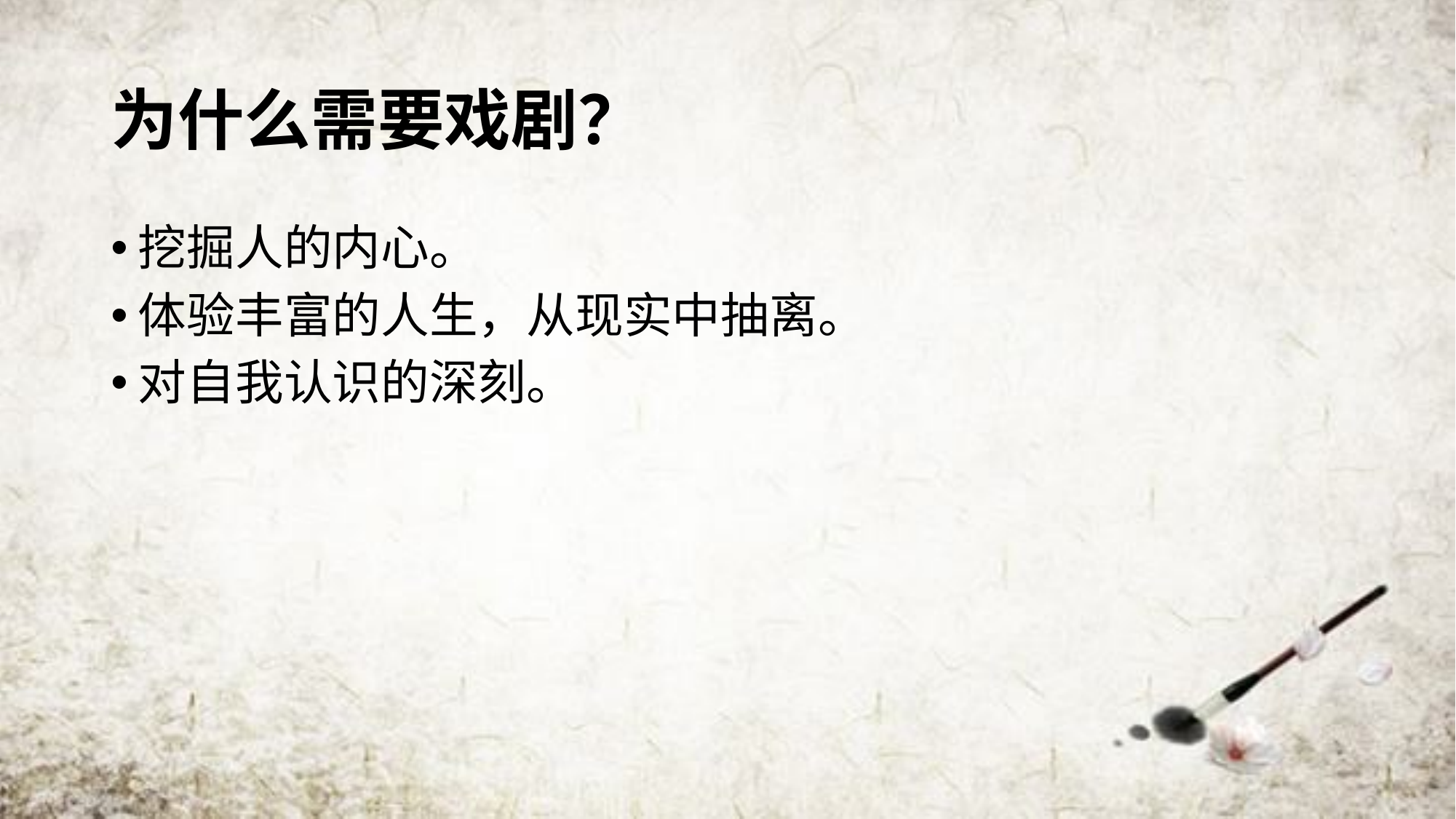

# 为什么需要戏剧？
挖掘人的内心。
体验丰富的人生，从现实中抽离。
对自我认识的深刻。